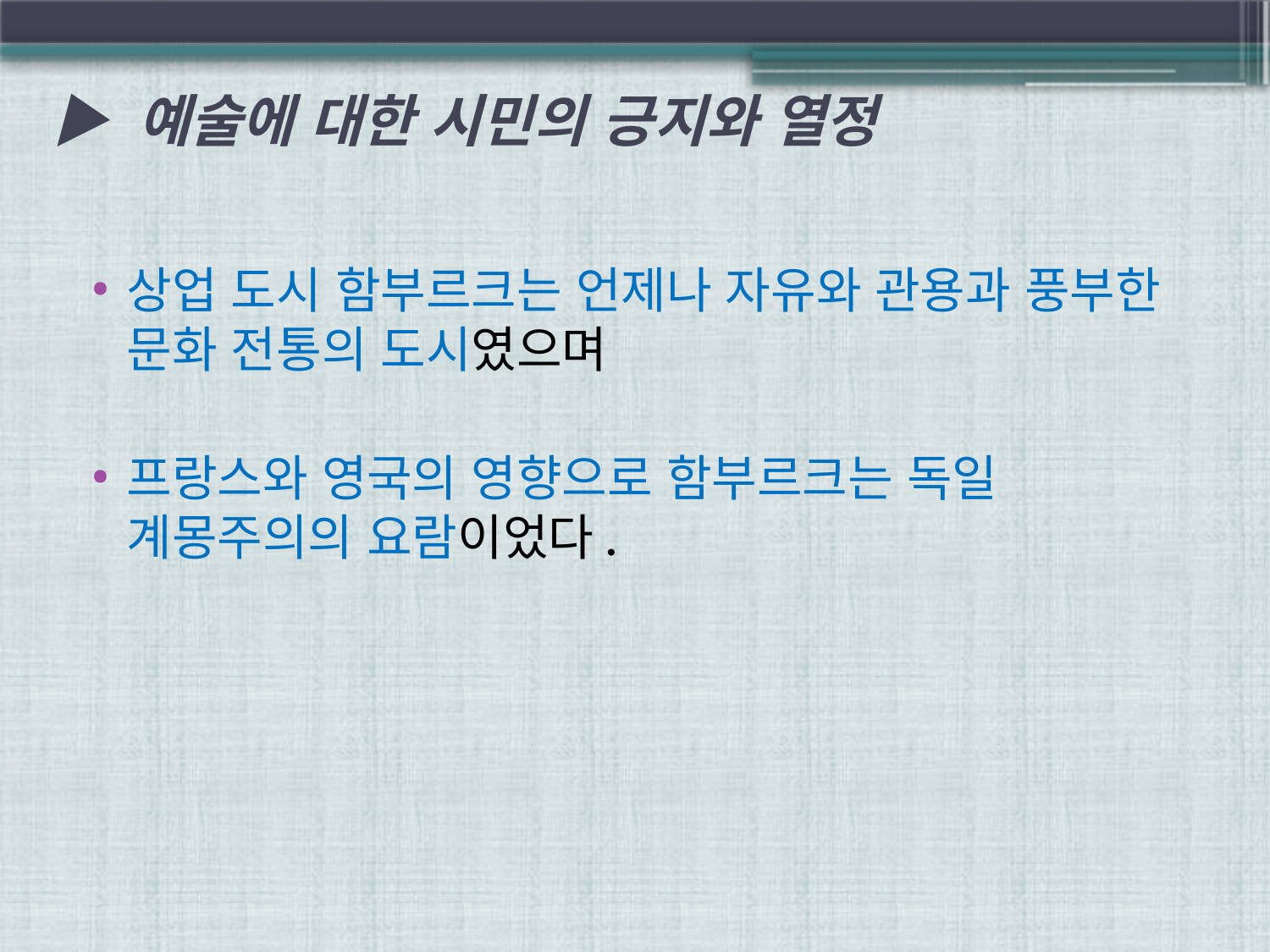

# ▶ 예술에 대한 시민의 긍지와 열정

상업 도시 함부르크는 언제나 자유와 관용과 풍부한 문화 전통의 도시였으며

프랑스와 영국의 영향으로 함부르크는 독일 계몽주의의 요람이었다.